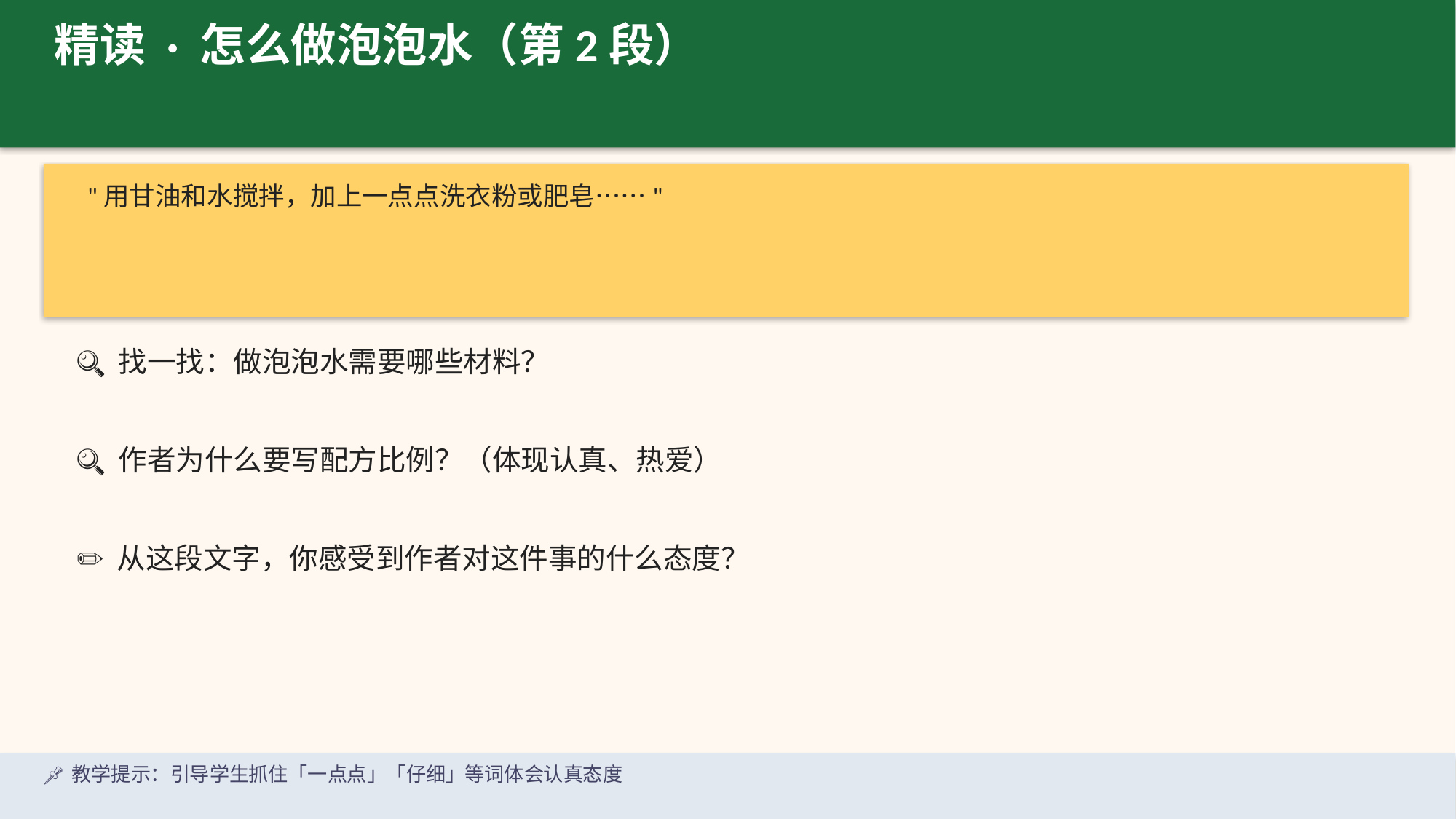

精读 · 怎么做泡泡水（第2段）

"用甘油和水搅拌，加上一点点洗衣粉或肥皂……"
🔍 找一找：做泡泡水需要哪些材料？
🔍 作者为什么要写配方比例？（体现认真、热爱）
✏️ 从这段文字，你感受到作者对这件事的什么态度？

📌 教学提示：引导学生抓住「一点点」「仔细」等词体会认真态度